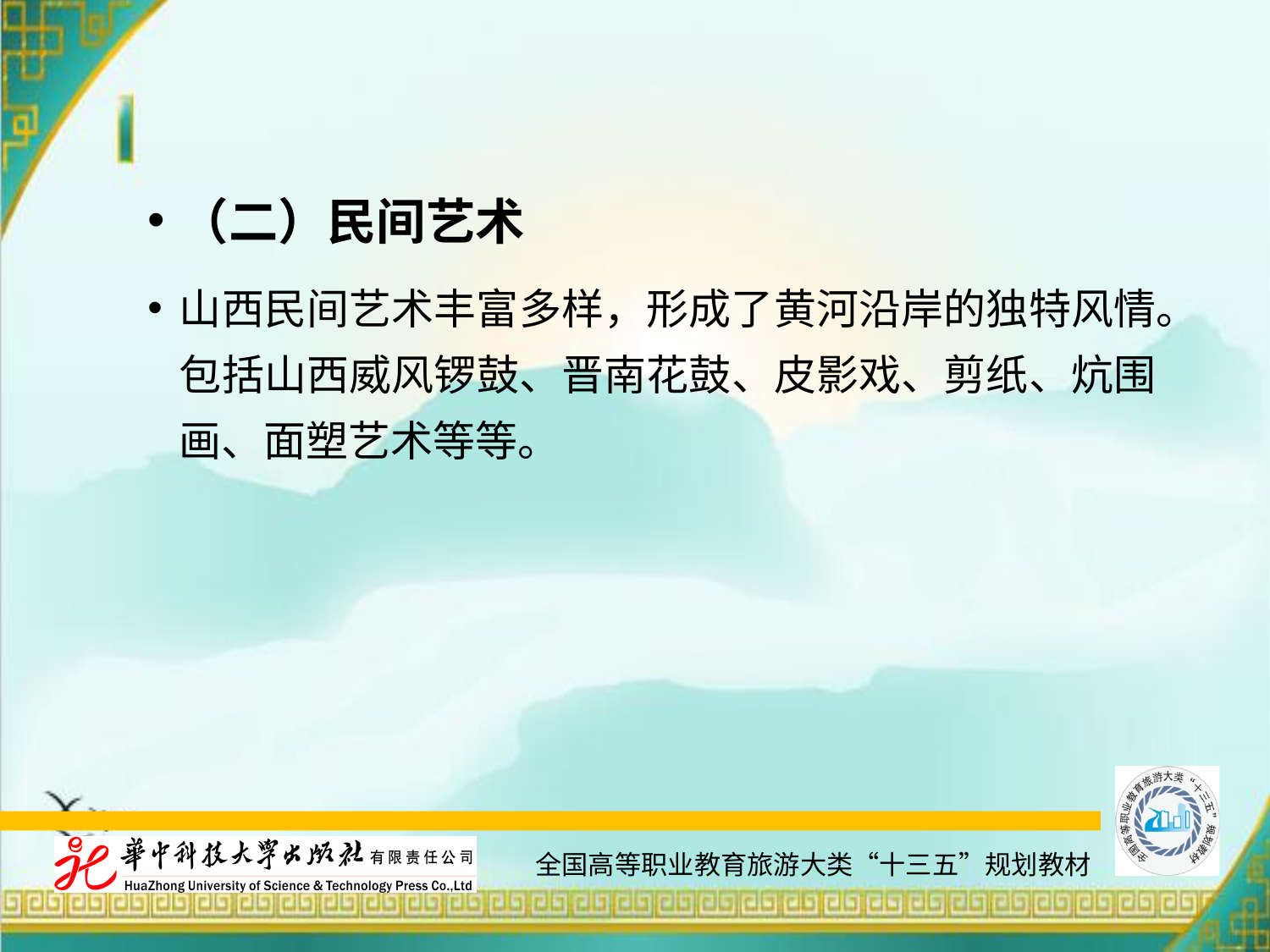

#
（二）民间艺术
山西民间艺术丰富多样，形成了黄河沿岸的独特风情。包括山西威风锣鼓、晋南花鼓、皮影戏、剪纸、炕围画、面塑艺术等等。